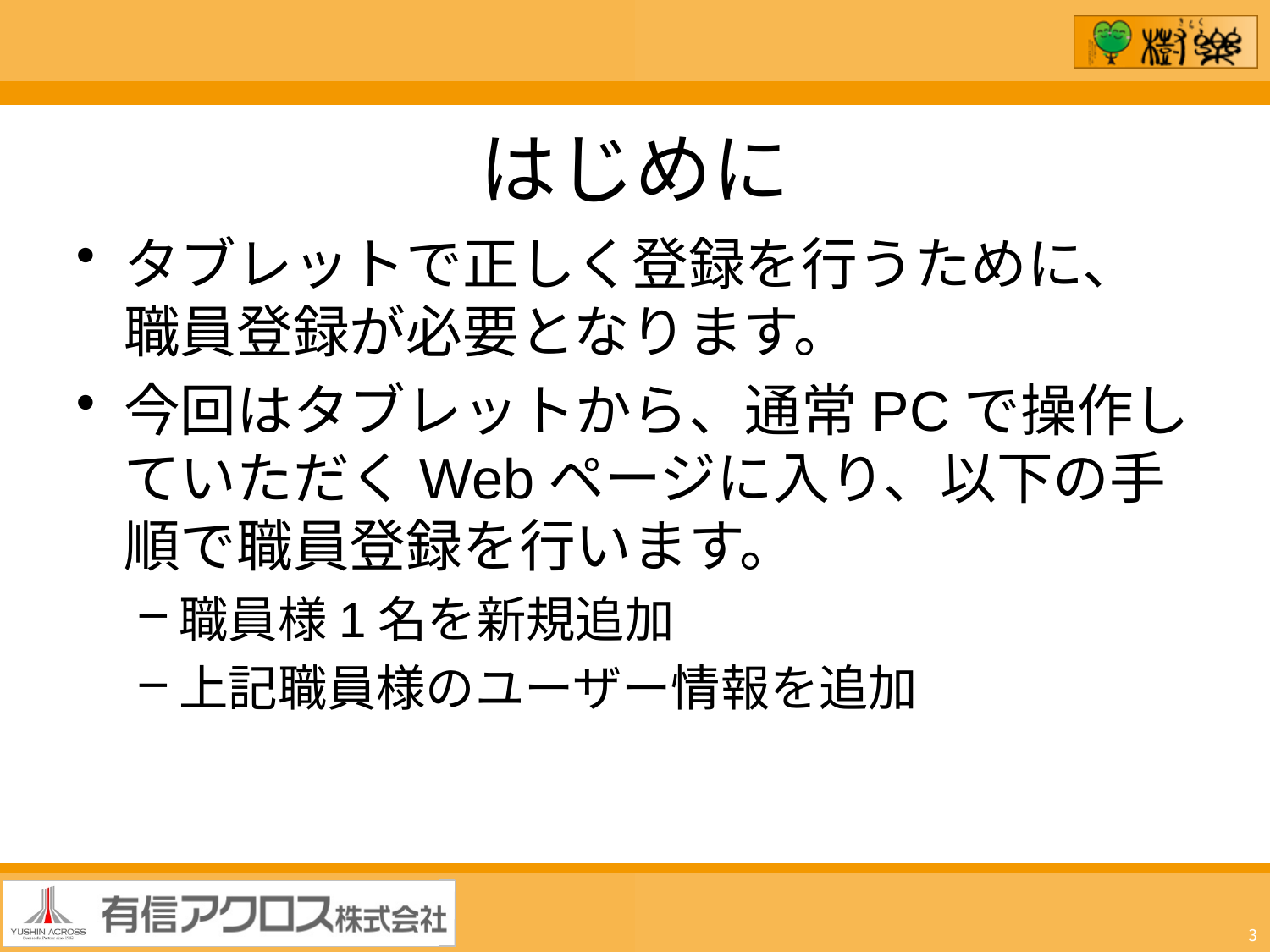

# はじめに
タブレットで正しく登録を行うために、職員登録が必要となります。
今回はタブレットから、通常PCで操作していただくWebページに入り、以下の手順で職員登録を行います。
職員様1名を新規追加
上記職員様のユーザー情報を追加
3